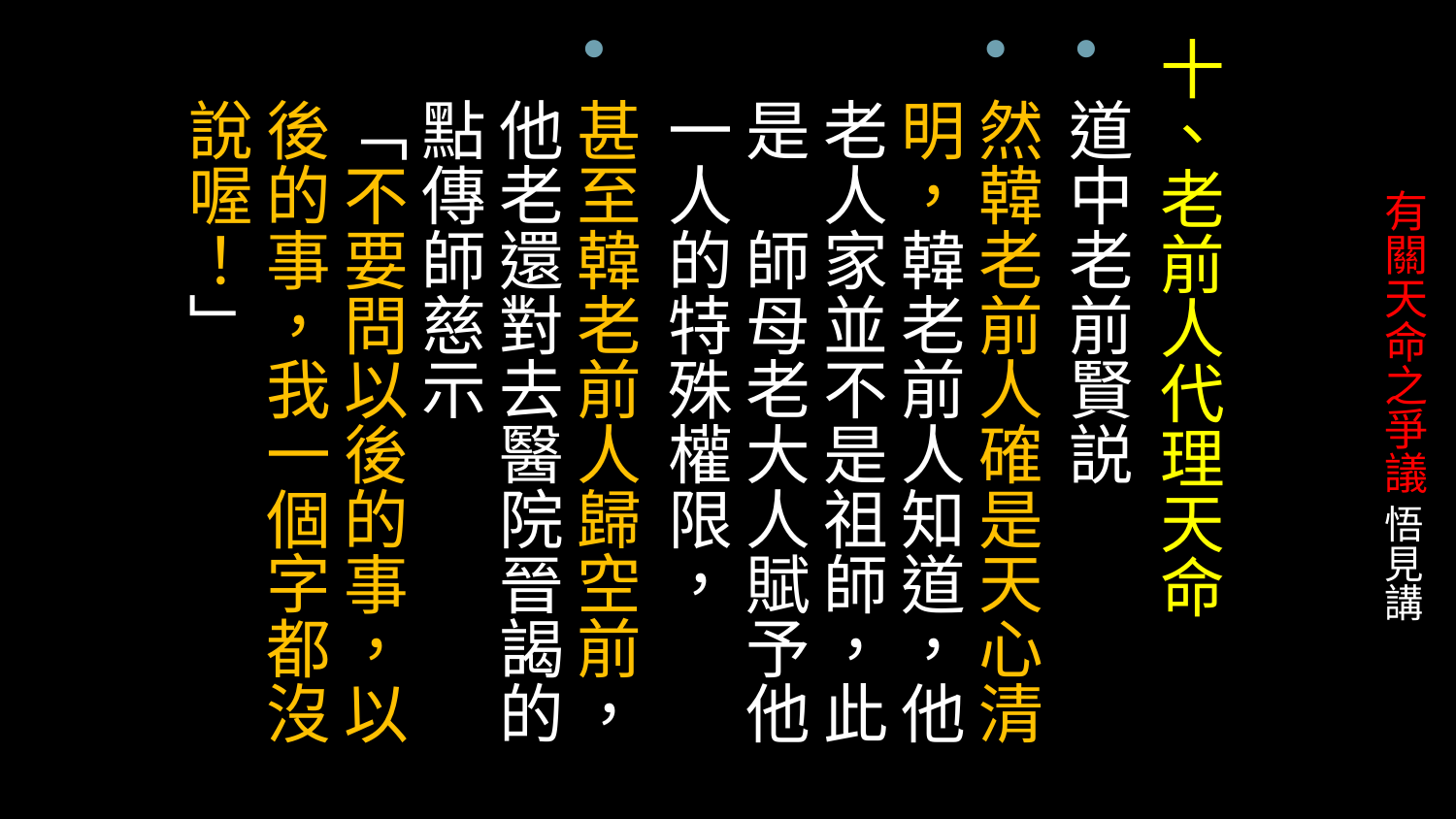

十、老前人代理天命
道中老前賢説
然韓老前人確是天心清明，韓老前人知道，他老人家並不是祖師，此是　師母老大人賦予他一人的特殊權限，
甚至韓老前人歸空前，他老還對去醫院晉謁的點傳師慈示
「不要問以後的事，以後的事，我一個字都沒說喔！」
# 有關天命之爭議 悟見講